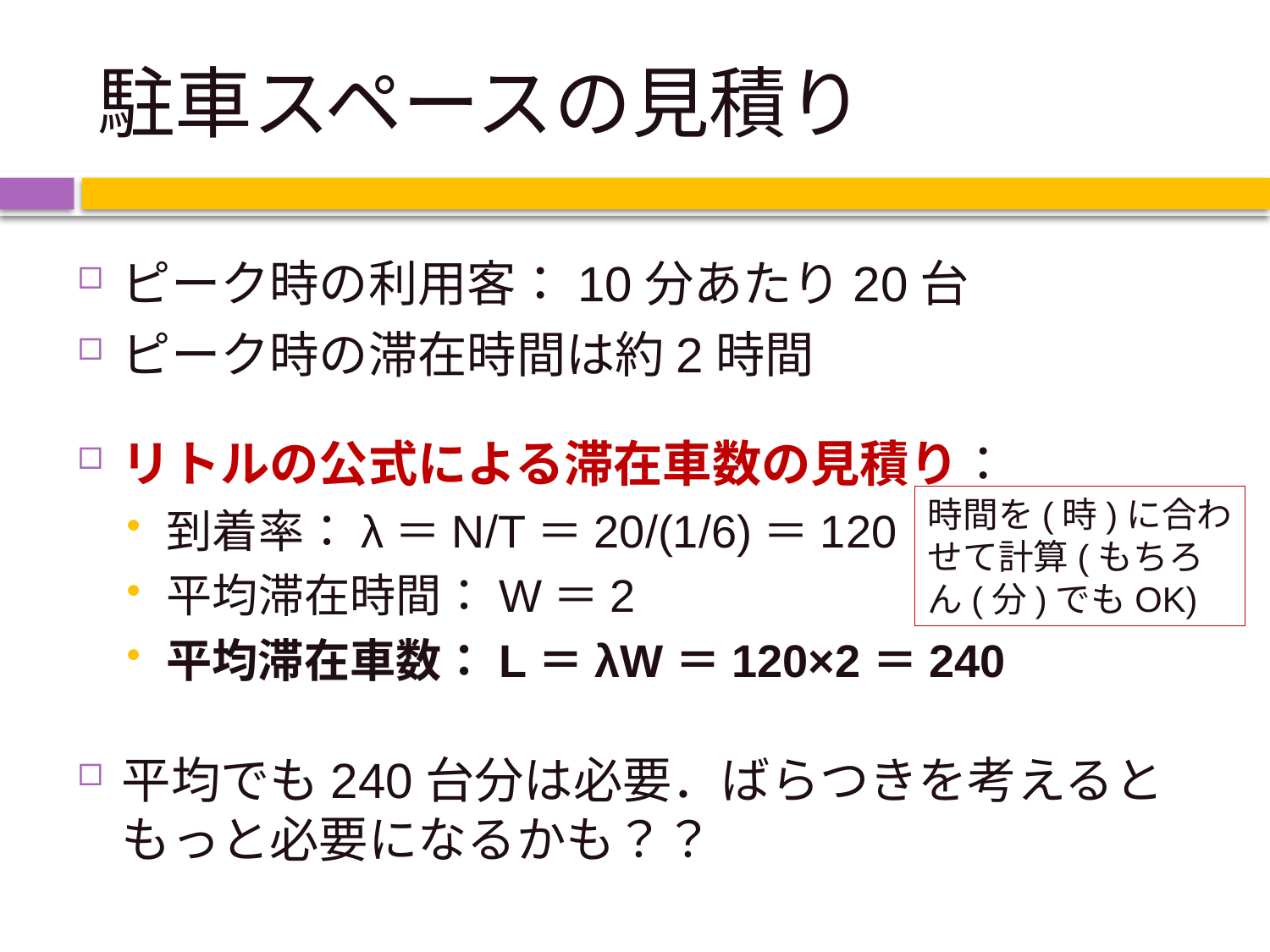

# 駐車スペースの見積り
ピーク時の利用客：10分あたり20台
ピーク時の滞在時間は約2時間

リトルの公式による滞在車数の見積り：
到着率：λ＝N/T＝20/(1/6)＝120
平均滞在時間：W＝2
平均滞在車数：L＝λW＝120×2＝240

平均でも240台分は必要．ばらつきを考えるともっと必要になるかも？？
時間を(時)に合わせて計算(もちろん(分)でもOK)